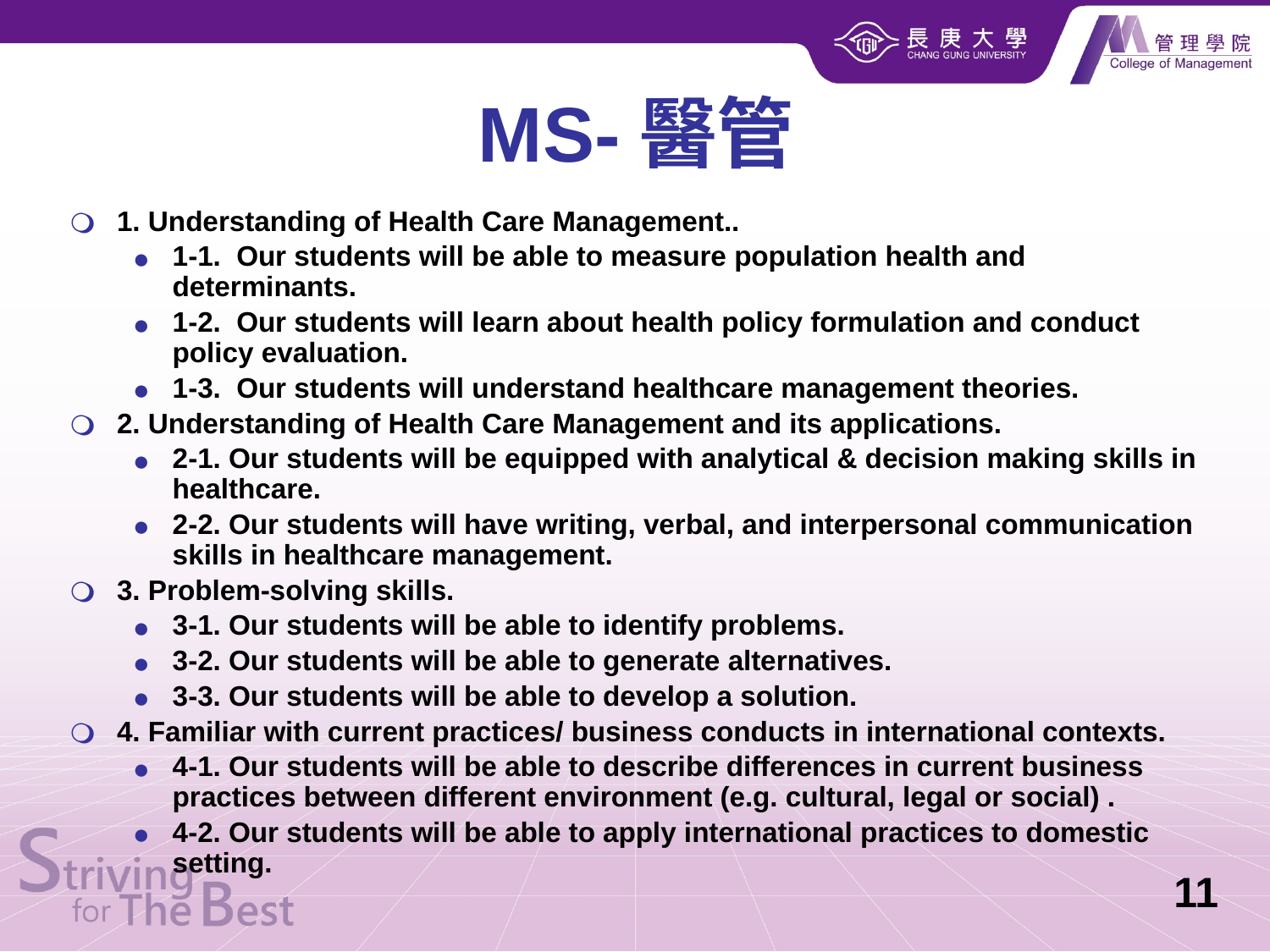

MS-醫管
​1. ​Understanding of Health Care Management..
1-1.  Our students will be able to measure population health and determinants.
1-2.  Our students will learn about health policy formulation and conduct policy evaluation.
1-3.  Our students will understand healthcare management theories.​
2. Understanding of Health Care Management and its applications.
2-1. Our students will be equipped with analytical & decision making skills in healthcare.
2-2. Our students will have writing, verbal, and interpersonal communication skills in healthcare management.​
3.​ Problem-solving skills.
3-1. Our students will be able to identify problems.
3-2. Our students will be able to generate alternatives.
3-3. Our students will be able to develop a solution.​
4. Familiar with current practices/ business conducts in international contexts.
4-1. Our students will be able to describe differences in current business practices between different environment (e.g. cultural, legal or social) .
4-2. Our students will be able to apply international practices to domestic setting.
11